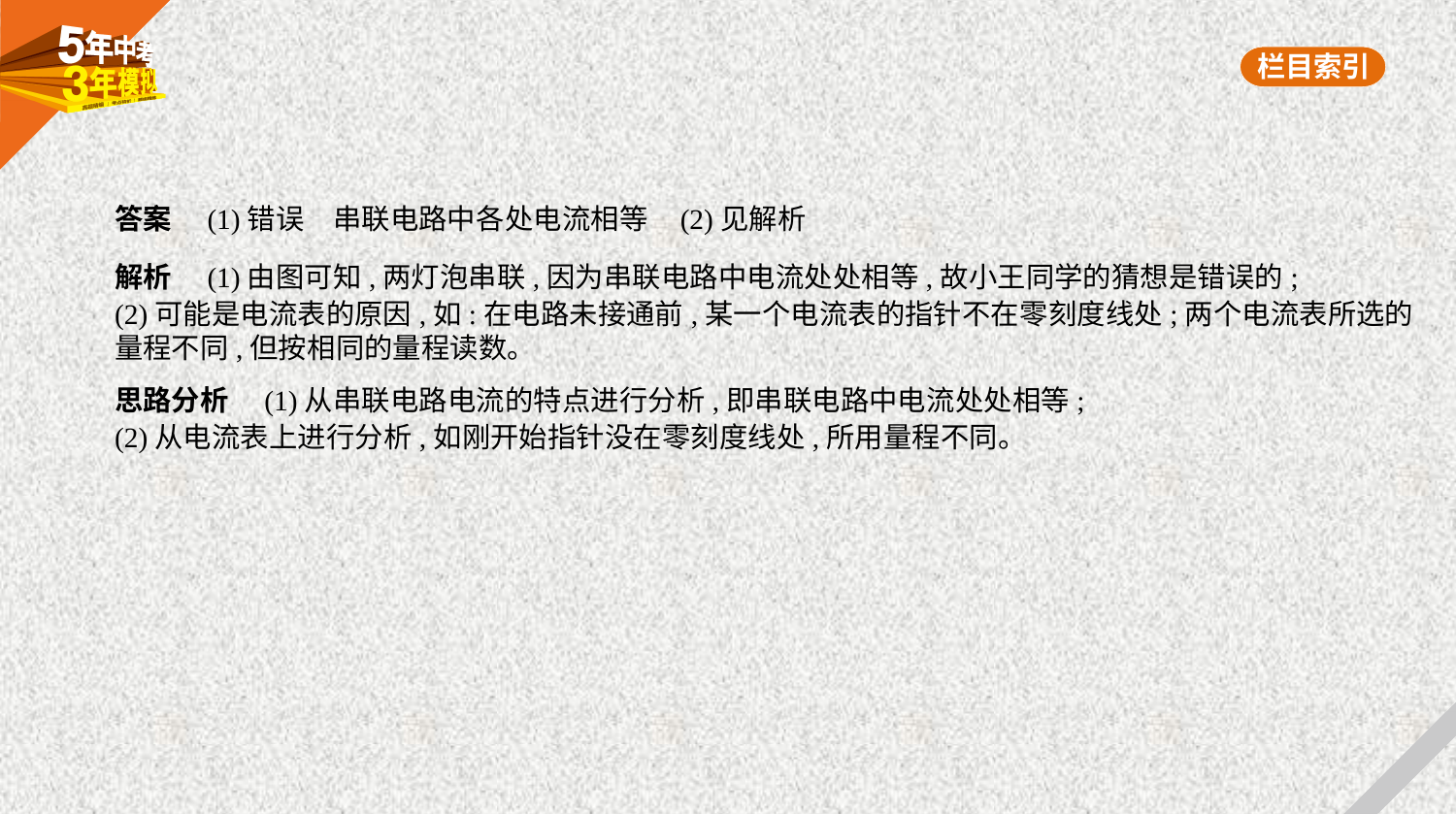

答案　(1)错误　串联电路中各处电流相等    (2)见解析
解析　(1)由图可知,两灯泡串联,因为串联电路中电流处处相等,故小王同学的猜想是错误的;
(2)可能是电流表的原因,如:在电路未接通前,某一个电流表的指针不在零刻度线处;两个电流表所选的
量程不同,但按相同的量程读数。
思路分析　(1)从串联电路电流的特点进行分析,即串联电路中电流处处相等;
(2)从电流表上进行分析,如刚开始指针没在零刻度线处,所用量程不同。